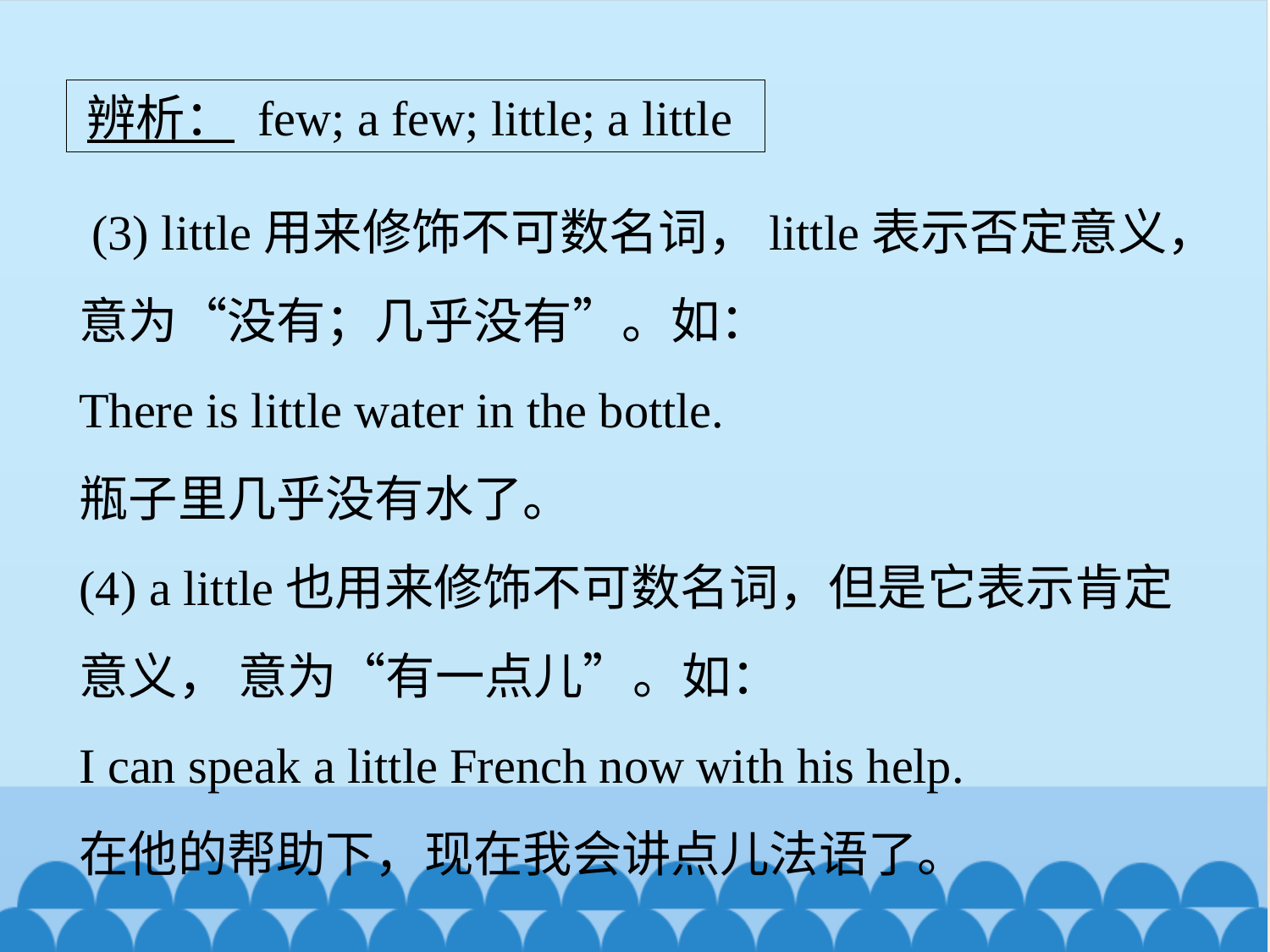

辨析： few; a few; little; a little
 (3) little用来修饰不可数名词，little表示否定意义，意为“没有；几乎没有”。如：
There is little water in the bottle.
瓶子里几乎没有水了。
(4) a little也用来修饰不可数名词，但是它表示肯定意义， 意为“有一点儿”。如：
I can speak a little French now with his help.
在他的帮助下，现在我会讲点儿法语了。